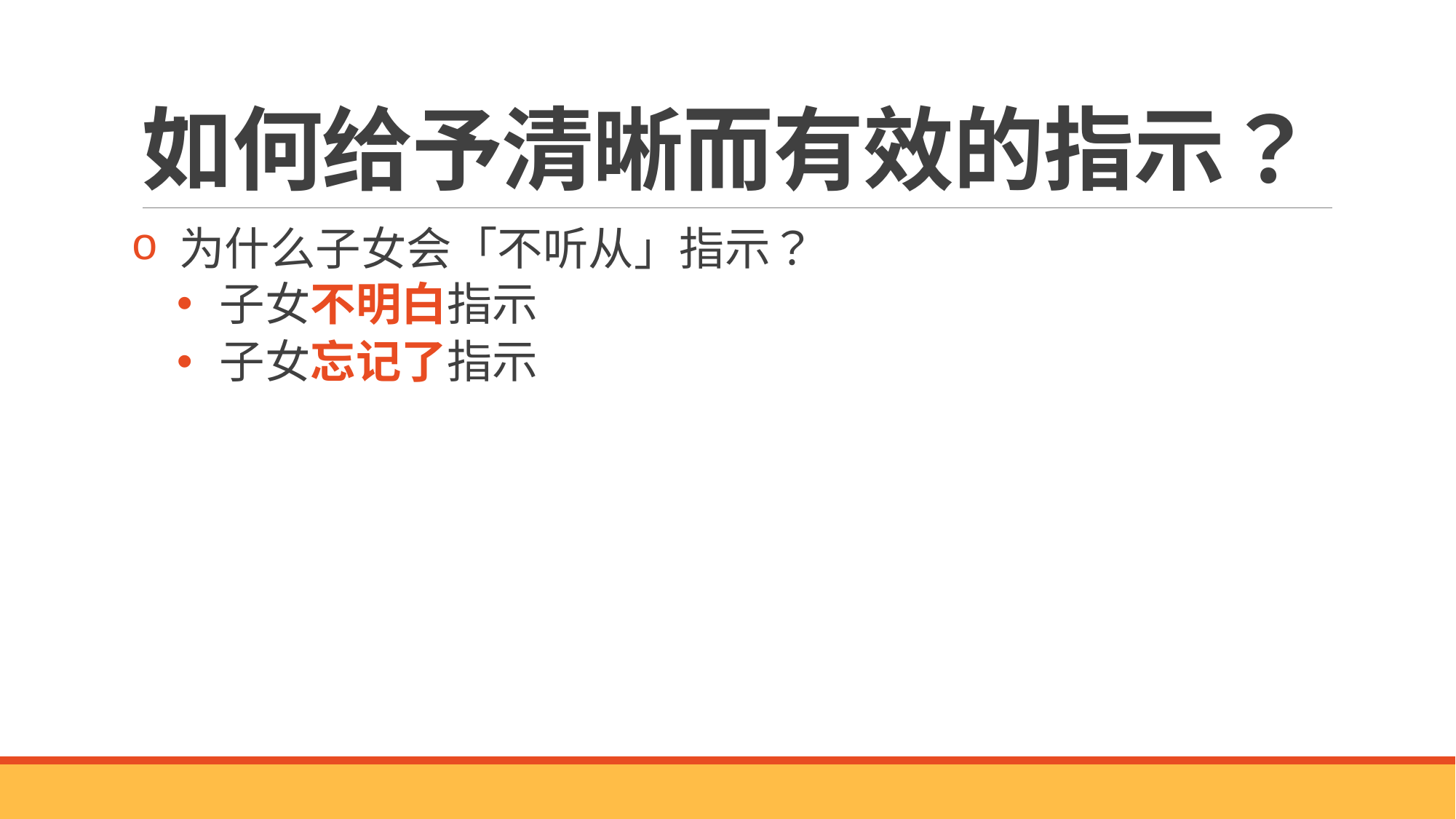

# 如何给予清晰而有效的指示？
 为什么子女会「不听从」指示？
 子女不明白指示
 子女忘记了指示